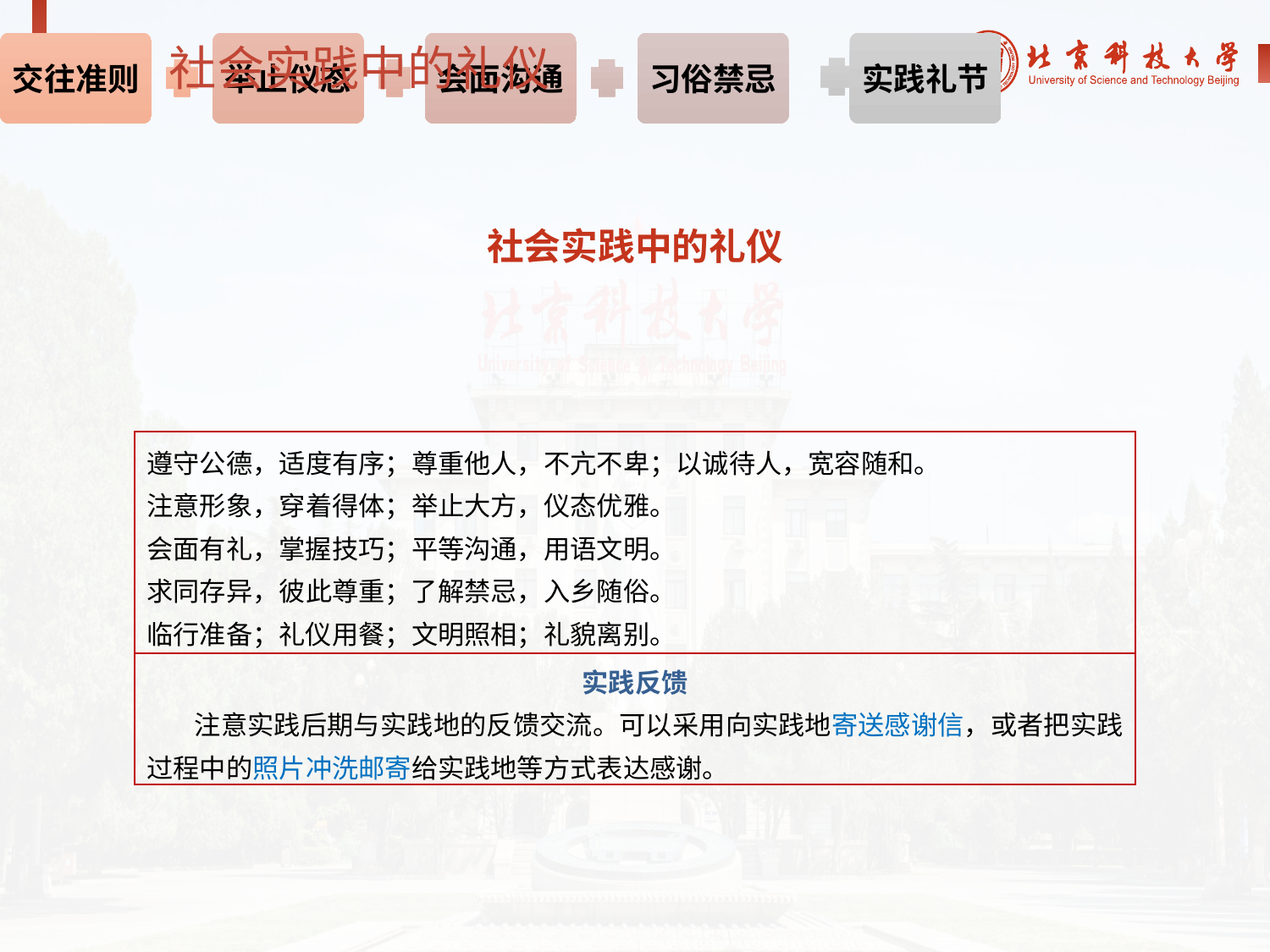

社会实践中的礼仪
社会实践中的礼仪
交往准则

举止仪态

会面沟通

习俗禁忌

实践礼节
遵守公德，适度有序；尊重他人，不亢不卑；以诚待人，宽容随和。
注意形象，穿着得体；举止大方，仪态优雅。
会面有礼，掌握技巧；平等沟通，用语文明。
求同存异，彼此尊重；了解禁忌，入乡随俗。
临行准备；礼仪用餐；文明照相；礼貌离别。
实践反馈
注意实践后期与实践地的反馈交流。可以采用向实践地寄送感谢信，或者把实践过程中的照片冲洗邮寄给实践地等方式表达感谢。